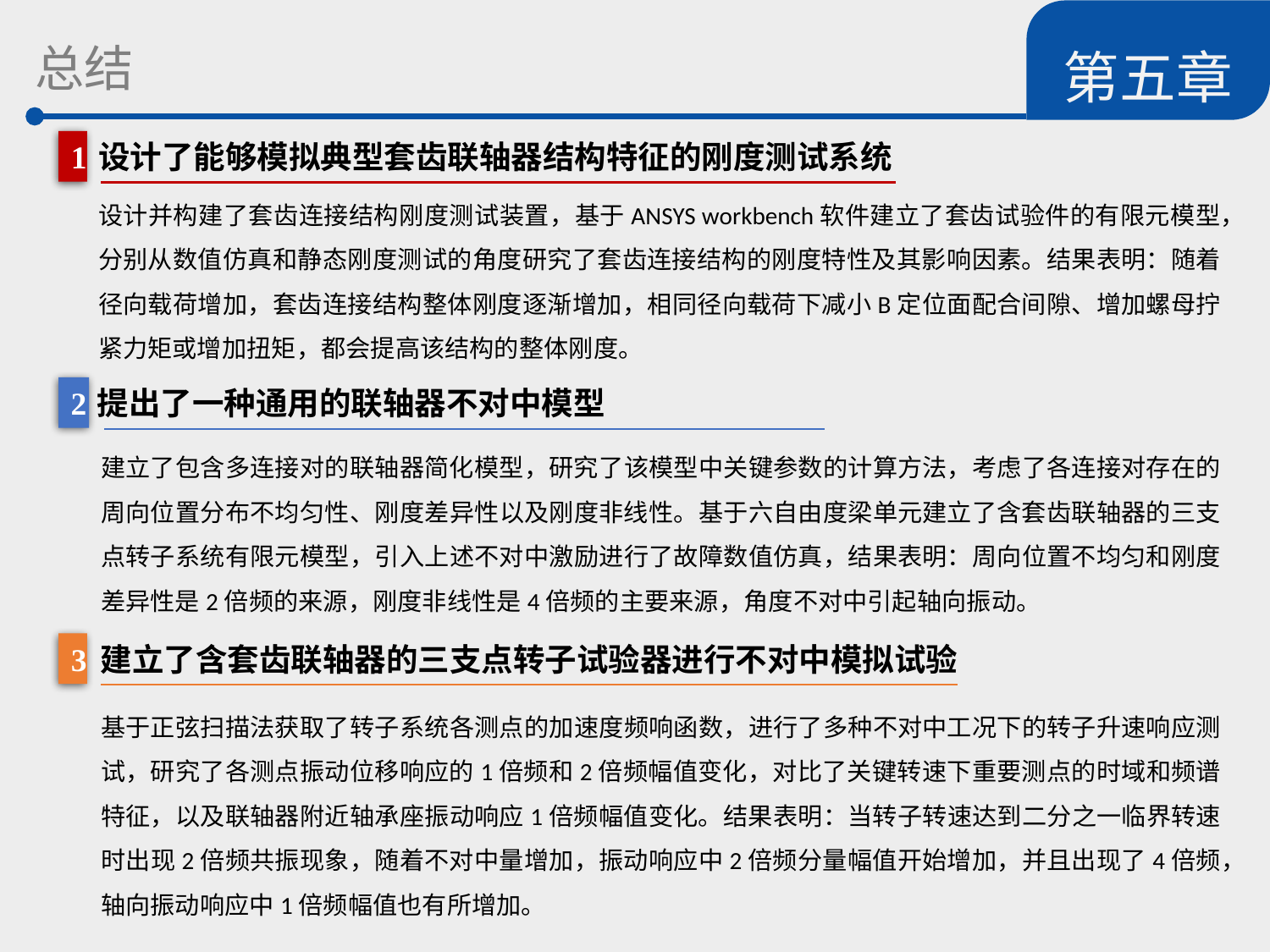

第五章
 总结
1
设计了能够模拟典型套齿联轴器结构特征的刚度测试系统
设计并构建了套齿连接结构刚度测试装置，基于ANSYS workbench软件建立了套齿试验件的有限元模型，分别从数值仿真和静态刚度测试的角度研究了套齿连接结构的刚度特性及其影响因素。结果表明：随着径向载荷增加，套齿连接结构整体刚度逐渐增加，相同径向载荷下减小B定位面配合间隙、增加螺母拧紧力矩或增加扭矩，都会提高该结构的整体刚度。
2
提出了一种通用的联轴器不对中模型
建立了包含多连接对的联轴器简化模型，研究了该模型中关键参数的计算方法，考虑了各连接对存在的周向位置分布不均匀性、刚度差异性以及刚度非线性。基于六自由度梁单元建立了含套齿联轴器的三支点转子系统有限元模型，引入上述不对中激励进行了故障数值仿真，结果表明：周向位置不均匀和刚度差异性是2倍频的来源，刚度非线性是4倍频的主要来源，角度不对中引起轴向振动。
3
建立了含套齿联轴器的三支点转子试验器进行不对中模拟试验
基于正弦扫描法获取了转子系统各测点的加速度频响函数，进行了多种不对中工况下的转子升速响应测试，研究了各测点振动位移响应的1倍频和2倍频幅值变化，对比了关键转速下重要测点的时域和频谱特征，以及联轴器附近轴承座振动响应1倍频幅值变化。结果表明：当转子转速达到二分之一临界转速时出现2倍频共振现象，随着不对中量增加，振动响应中2倍频分量幅值开始增加，并且出现了4倍频，轴向振动响应中1倍频幅值也有所增加。